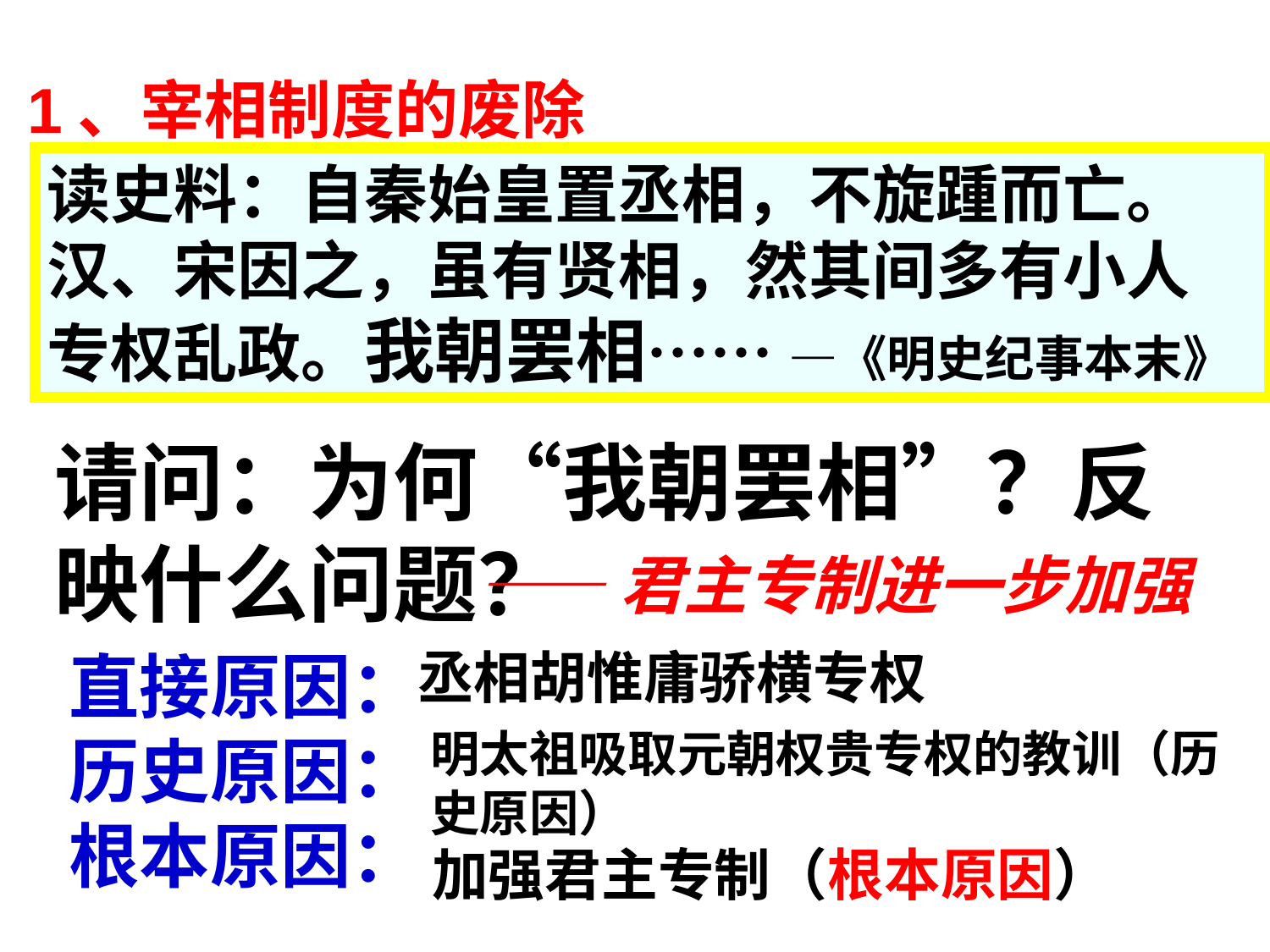

1、宰相制度的废除
读史料：自秦始皇置丞相，不旋踵而亡。
汉、宋因之，虽有贤相，然其间多有小人
专权乱政。我朝罢相…… —《明史纪事本末》
请问：为何“我朝罢相”？反映什么问题？
——君主专制进一步加强
直接原因：
历史原因：
根本原因：
丞相胡惟庸骄横专权
明太祖吸取元朝权贵专权的教训（历史原因）
加强君主专制（根本原因）